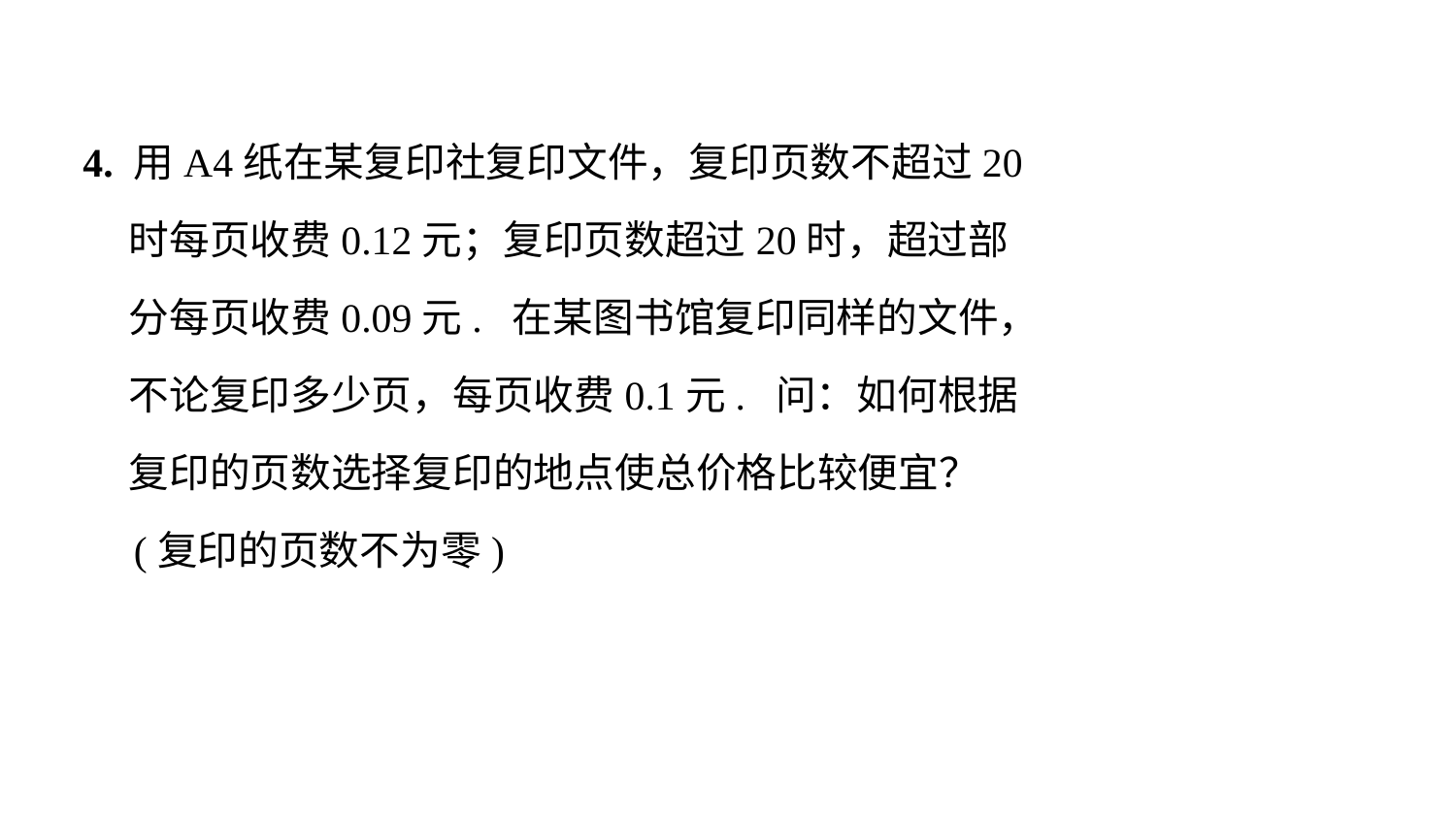

4. 用A4纸在某复印社复印文件，复印页数不超过20
    时每页收费0.12元；复印页数超过20时，超过部
    分每页收费0.09元.  在某图书馆复印同样的文件，
    不论复印多少页，每页收费0.1元.  问：如何根据
    复印的页数选择复印的地点使总价格比较便宜？
     (复印的页数不为零)